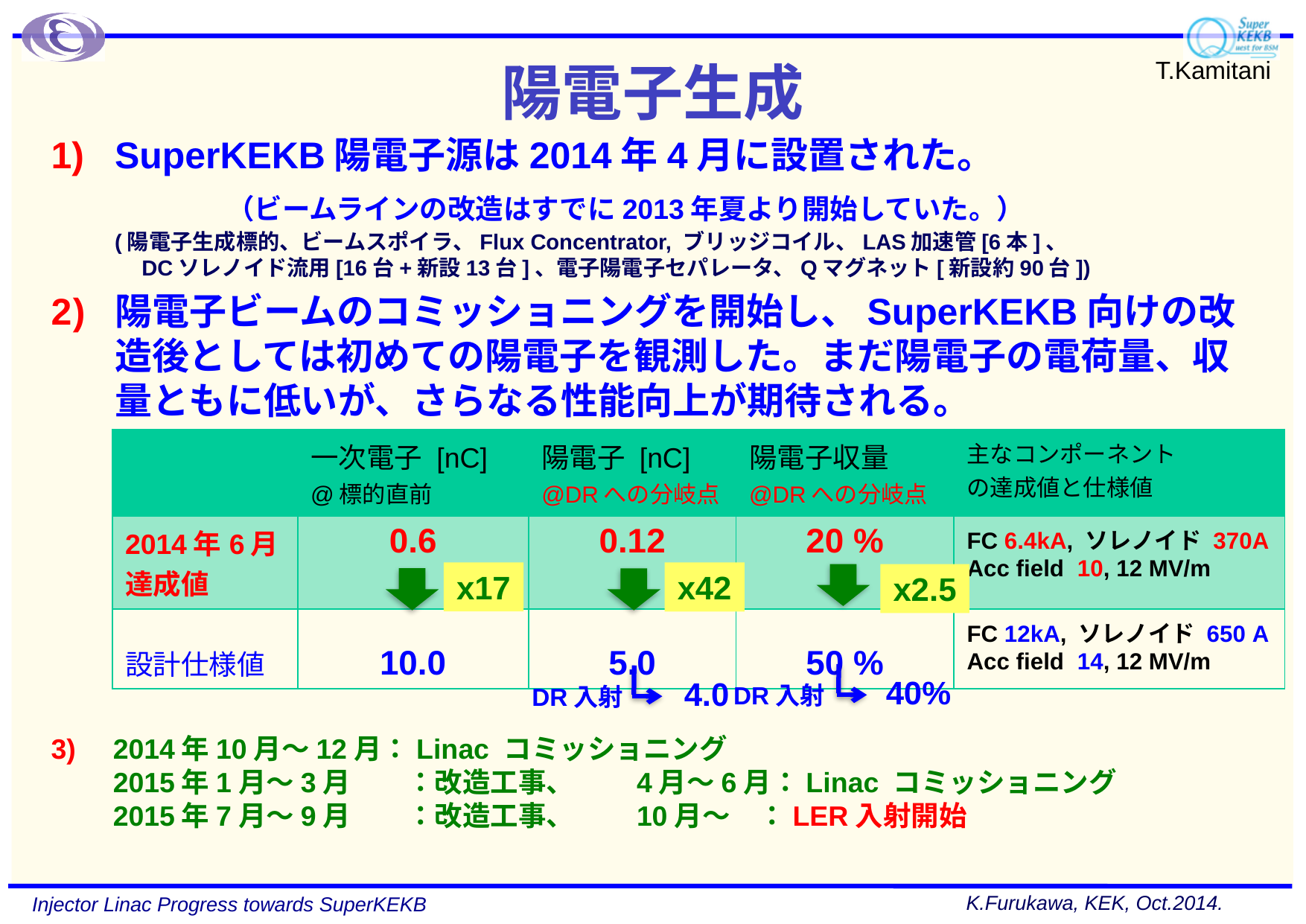

# 陽電子生成
T.Kamitani
SuperKEKB陽電子源は2014年4月に設置された。
	（ビームラインの改造はすでに2013年夏より開始していた。）
(陽電子生成標的、ビームスポイラ、Flux Concentrator, ブリッジコイル、LAS加速管[6本]、
　DCソレノイド流用[16台+新設13台]、電子陽電子セパレータ、Qマグネット[新設約90台])
陽電子ビームのコミッショニングを開始し、SuperKEKB向けの改造後としては初めての陽電子を観測した。まだ陽電子の電荷量、収量ともに低いが、さらなる性能向上が期待される。

2014年10月〜12月：Linac コミッショニング
2015年1月〜3月　　：改造工事、　　4月〜6月：Linac コミッショニング
2015年7月〜9月　　：改造工事、　　10月〜　：LER入射開始
|  | 一次電子 [nC] @標的直前 | 陽電子 [nC] @DRへの分岐点 | 陽電子収量 @DRへの分岐点 | 主なコンポーネント の達成値と仕様値 |
| --- | --- | --- | --- | --- |
| 2014年6月 達成値 | 0.6 | 0.12 | 20 % | FC 6.4kA, ソレノイド 370A Acc field 10, 12 MV/m |
| 設計仕様値 | 10.0 | 5.0 | 50 % | FC 12kA, ソレノイド 650 A Acc field 14, 12 MV/m |
x17
x42
x2.5

DR入射　　 40%
DR入射　　 4.0